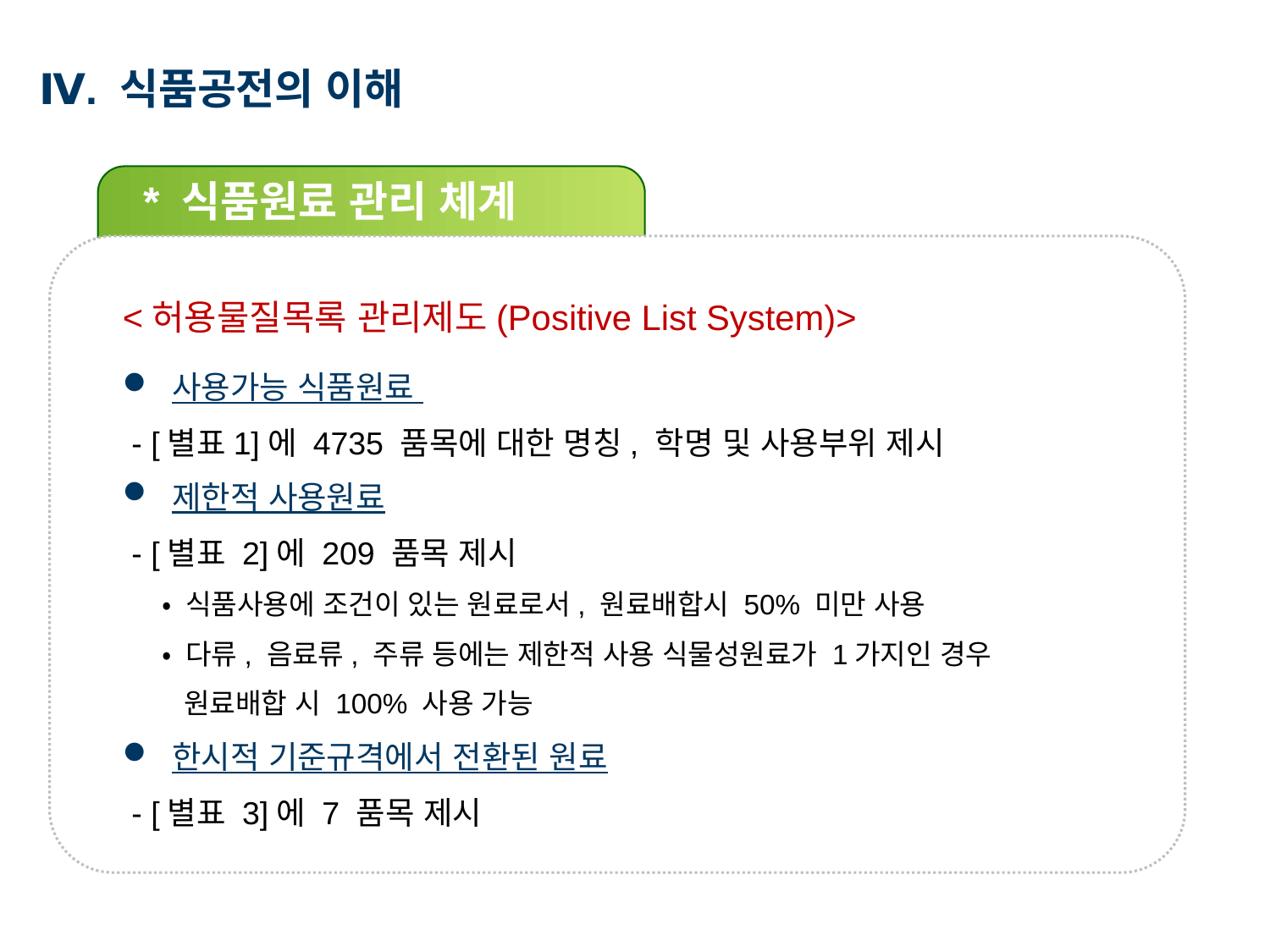

Ⅳ. 식품공전의 이해
* 식품원료 관리 체계

<허용물질목록 관리제도(Positive List System)>

사용가능 식품원료
 - [별표1]에 4735 품목에 대한 명칭, 학명 및 사용부위 제시

제한적 사용원료
 - [별표 2]에 209 품목 제시
     • 식품사용에 조건이 있는 원료로서, 원료배합시 50% 미만 사용
     • 다류, 음료류, 주류 등에는 제한적 사용 식물성원료가 1가지인 경우
       원료배합 시 100% 사용 가능
한시적 기준규격에서 전환된 원료
 - [별표 3]에 7 품목 제시